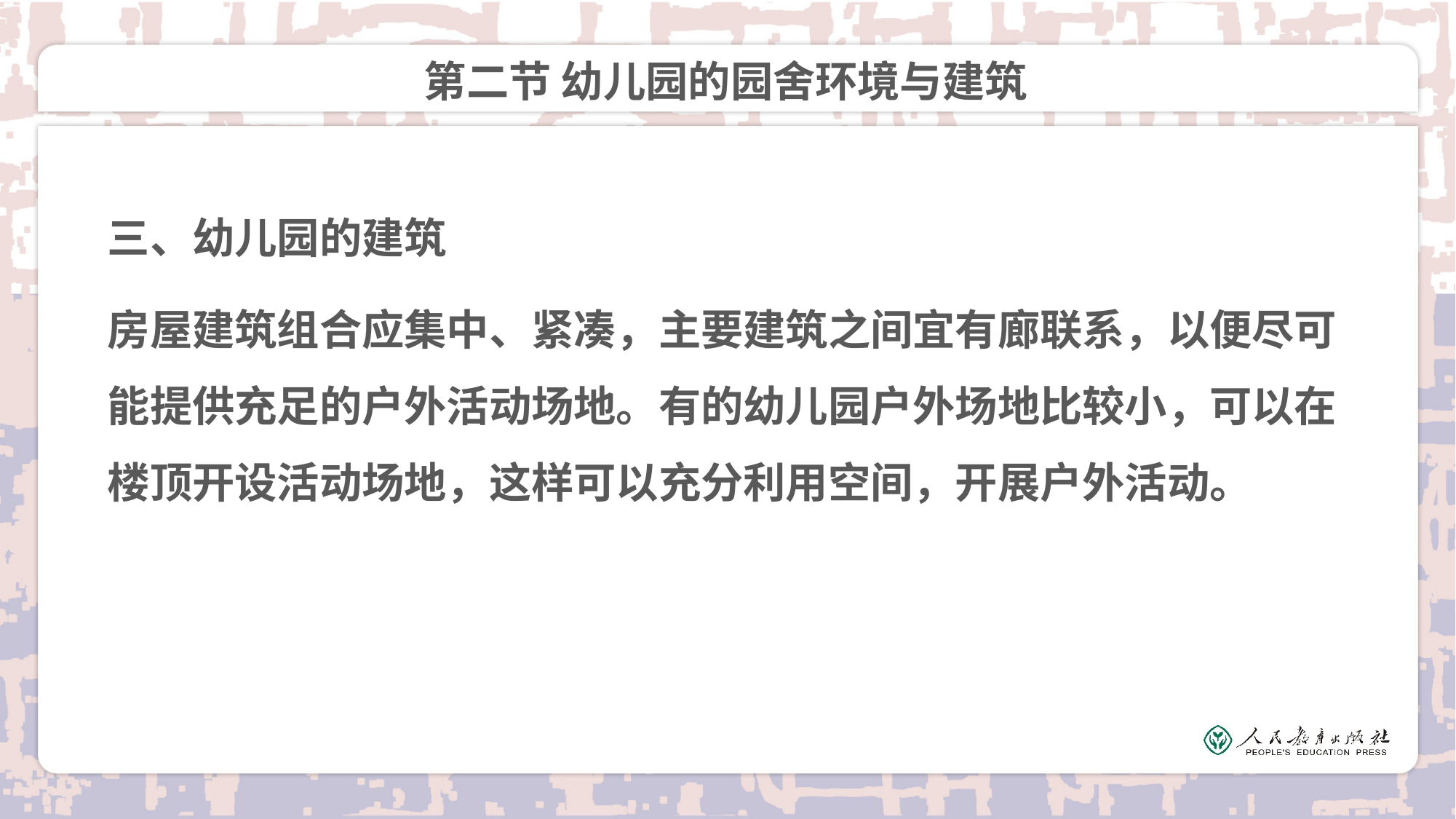

# 第二节 幼儿园的园舍环境与建筑
三、幼儿园的建筑
房屋建筑组合应集中、紧凑，主要建筑之间宜有廊联系，以便尽可能提供充足的户外活动场地。有的幼儿园户外场地比较小，可以在楼顶开设活动场地，这样可以充分利用空间，开展户外活动。